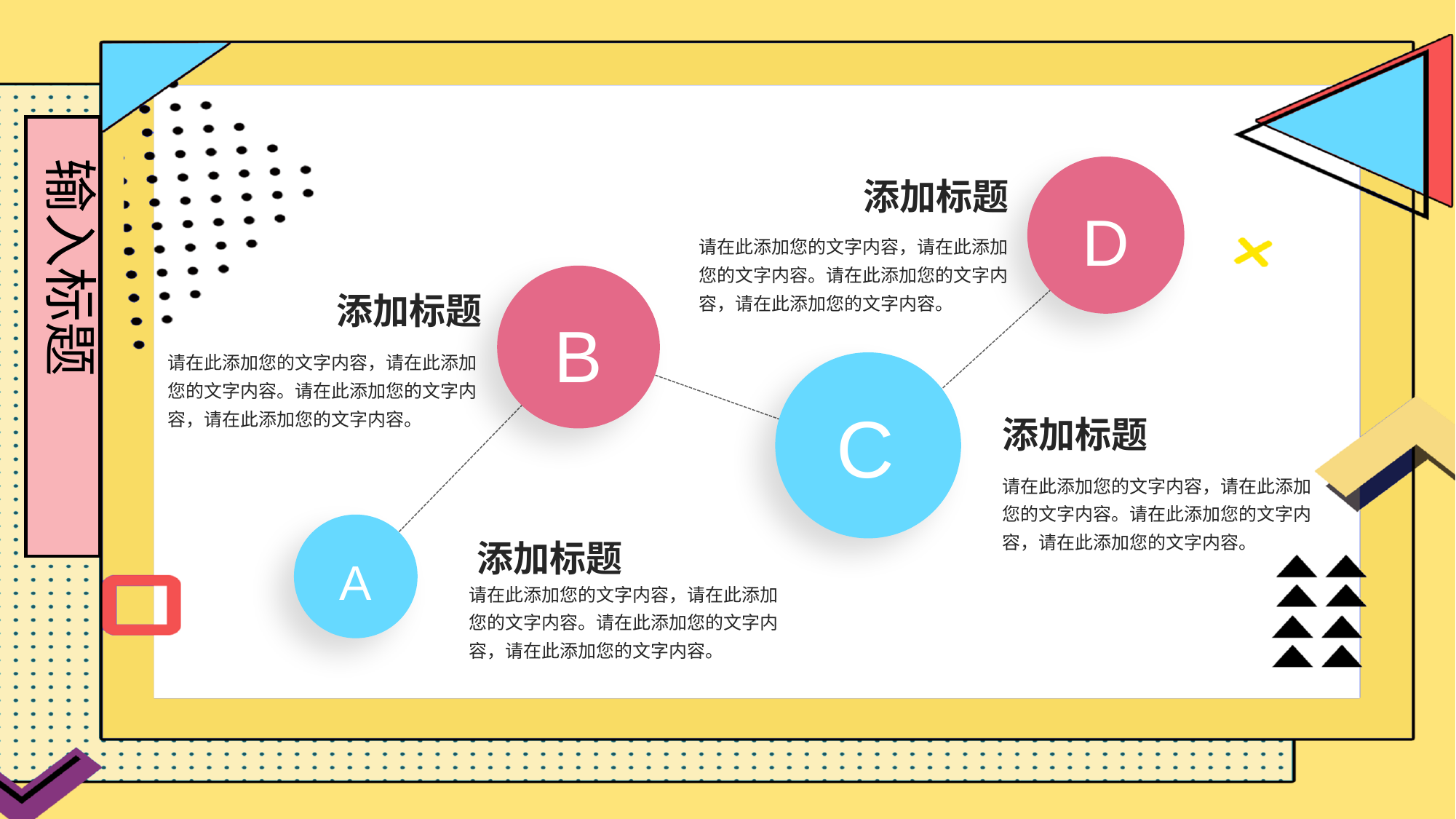

输入标题

添加标题
D
请在此添加您的文字内容，请在此添加您的文字内容。请在此添加您的文字内容，请在此添加您的文字内容。

添加标题
B
请在此添加您的文字内容，请在此添加您的文字内容。请在此添加您的文字内容，请在此添加您的文字内容。

C
添加标题
请在此添加您的文字内容，请在此添加您的文字内容。请在此添加您的文字内容，请在此添加您的文字内容。

添加标题
A
请在此添加您的文字内容，请在此添加您的文字内容。请在此添加您的文字内容，请在此添加您的文字内容。